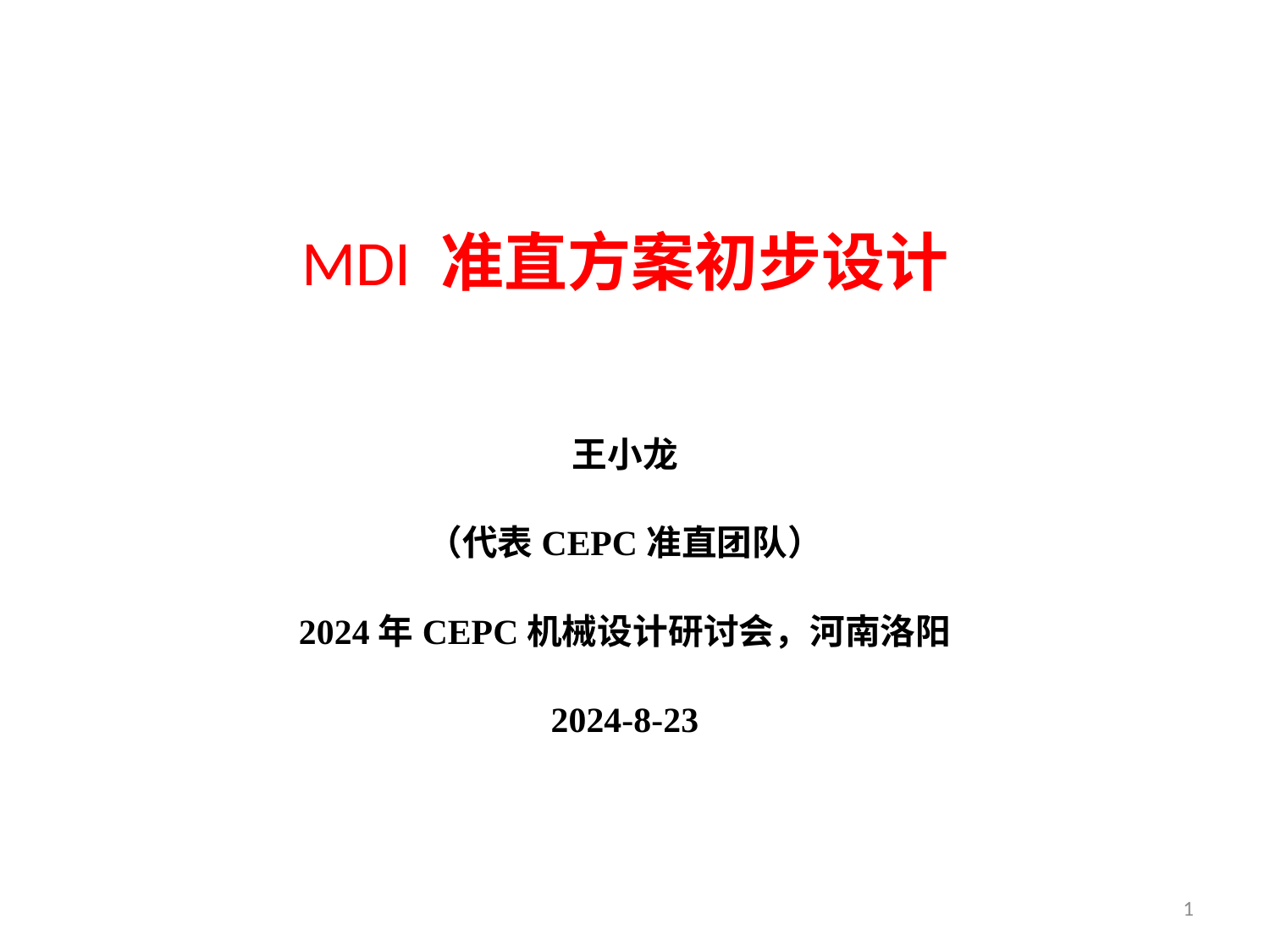

# MDI 准直方案初步设计 王小龙 （代表CEPC准直团队） 2024年CEPC机械设计研讨会，河南洛阳 2024-8-23
1